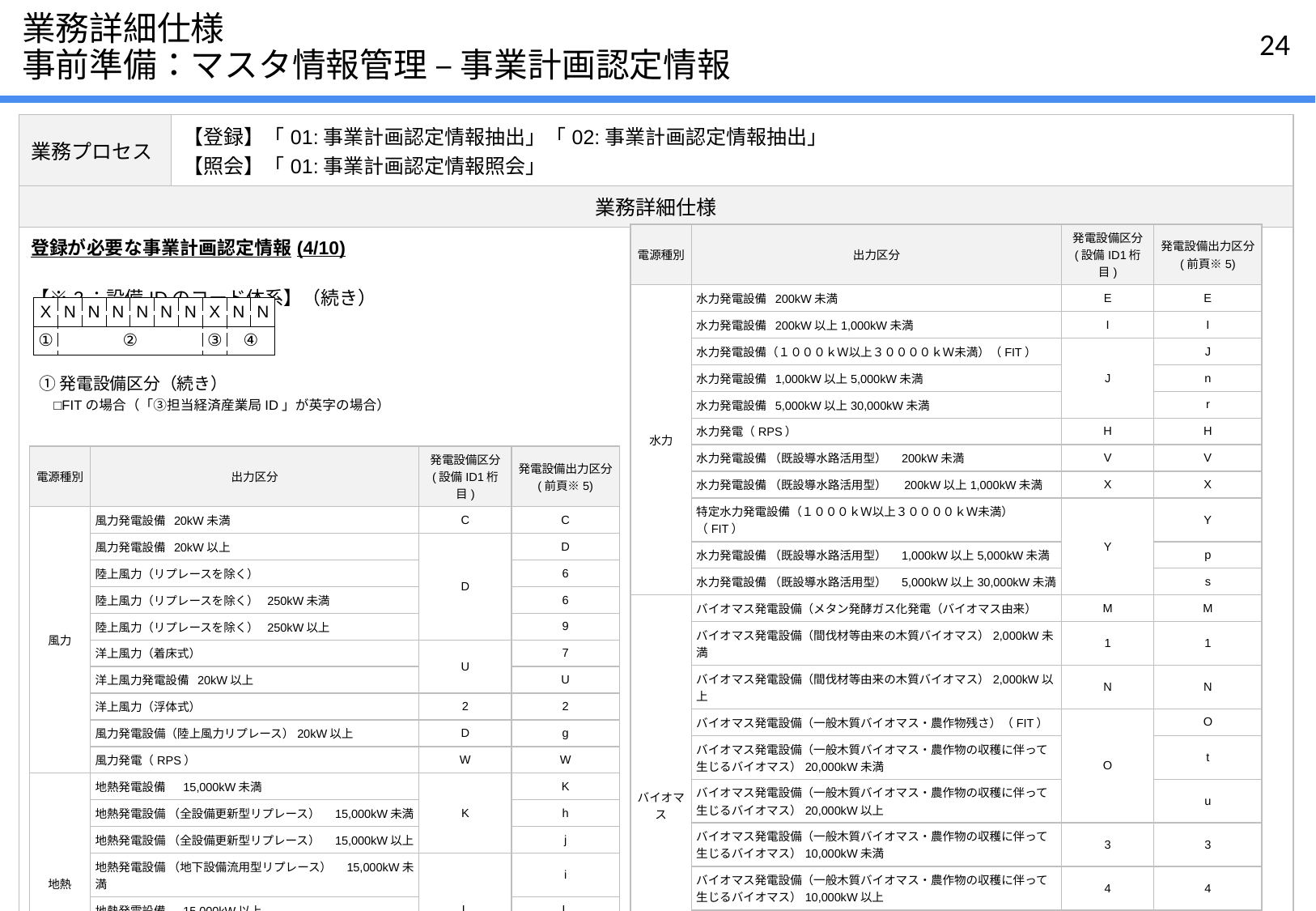

# 業務詳細仕様 事前準備：マスタ情報管理 – 事業計画認定情報
| 業務プロセス | 【登録】「01:事業計画認定情報抽出」「02:事業計画認定情報抽出」 【照会】「01:事業計画認定情報照会」 |
| --- | --- |
| 業務詳細仕様 |  |
| 登録が必要な事業計画認定情報(4/10) 【※2：設備IDのコード体系】（続き） |  |
| 電源種別 | 出力区分 | 発電設備区分 (設備ID1桁目) | 発電設備出力区分 (前頁※5) |
| --- | --- | --- | --- |
| 水力 | 水力発電設備 200kW未満 | E | E |
|  | 水力発電設備 200kW以上1,000kW未満 | I | I |
|  | 水力発電設備（１０００ｋＷ以上３００００ｋＷ未満）（FIT） | J | J |
|  | 水力発電設備 1,000kW以上5,000kW未満 |  | n |
|  | 水力発電設備 5,000kW以上30,000kW未満 |  | r |
|  | 水力発電（RPS） | H | H |
|  | 水力発電設備 （既設導水路活用型）　200kW未満 | V | V |
|  | 水力発電設備 （既設導水路活用型）　 200kW以上1,000kW未満 | X | X |
|  | 特定水力発電設備（１０００ｋＷ以上３００００ｋＷ未満）（FIT） | Y | Y |
|  | 水力発電設備 （既設導水路活用型）　1,000kW以上5,000kW未満 |  | p |
|  | 水力発電設備 （既設導水路活用型）　5,000kW以上30,000kW未満 |  | s |
| バイオマス | バイオマス発電設備（メタン発酵ガス化発電（バイオマス由来） | M | M |
|  | バイオマス発電設備（間伐材等由来の木質バイオマス）2,000kW未満 | 1 | 1 |
|  | バイオマス発電設備（間伐材等由来の木質バイオマス）2,000kW以上 | N | N |
|  | バイオマス発電設備（一般木質バイオマス・農作物残さ）（FIT） | O | O |
|  | バイオマス発電設備（一般木質バイオマス・農作物の収穫に伴って生じるバイオマス）20,000kW未満 |  | t |
|  | バイオマス発電設備（一般木質バイオマス・農作物の収穫に伴って生じるバイオマス）20,000kW以上 |  | u |
|  | バイオマス発電設備（一般木質バイオマス・農作物の収穫に伴って生じるバイオマス）10,000kW未満 | 3 | 3 |
|  | バイオマス発電設備（一般木質バイオマス・農作物の収穫に伴って生じるバイオマス）10,000kW以上 | 4 | 4 |
|  | バイオマス発電設備(バイオマス液体燃料） | 5 | 5 |
|  | バイオマス発電設備（建設資材廃棄物） | Q | Q |
|  | バイオマス発電設備（一般廃棄物・その他のバイオマス） | R | R |
|  | バイオマス発電（RPS） | B | B |
| 複合型 | 複合型（RPS） | Z | Z |
| X | N | N | N | N | N | N | X | N | N |
| --- | --- | --- | --- | --- | --- | --- | --- | --- | --- |
| ① | ② |  |  |  |  |  | ③ | ④ |  |
①発電設備区分（続き）
□FITの場合（「③担当経済産業局ID」が英字の場合）
| 電源種別 | 出力区分 | 発電設備区分 (設備ID1桁目) | 発電設備出力区分 (前頁※5) |
| --- | --- | --- | --- |
| 風力 | 風力発電設備 20kW未満 | C | C |
|  | 風力発電設備 20kW以上 | D | D |
|  | 陸上風力（リプレースを除く） |  | 6 |
|  | 陸上風力（リプレースを除く） 250kW未満 |  | 6 |
|  | 陸上風力（リプレースを除く） 250kW以上 |  | 9 |
|  | 洋上風力（着床式） | U | 7 |
|  | 洋上風力発電設備 20kW以上 |  | U |
|  | 洋上風力（浮体式） | 2 | 2 |
|  | 風力発電設備（陸上風力リプレース）20kW以上 | D | g |
|  | 風力発電（RPS） | W | W |
| 地熱 | 地熱発電設備 　15,000kW未満 | K | K |
|  | 地熱発電設備 （全設備更新型リプレース）　15,000kW未満 |  | h |
|  | 地熱発電設備 （全設備更新型リプレース）　15,000kW以上 |  | j |
|  | 地熱発電設備 （地下設備流用型リプレース）　15,000kW未満 | L | i |
|  | 地熱発電設備 　15,000kW以上 |  | L |
|  | 地熱発電設備 （地下設備流用型リプレース）　15,000kW以上 |  | m |
|  | 地熱発電（RPS） | G | G |